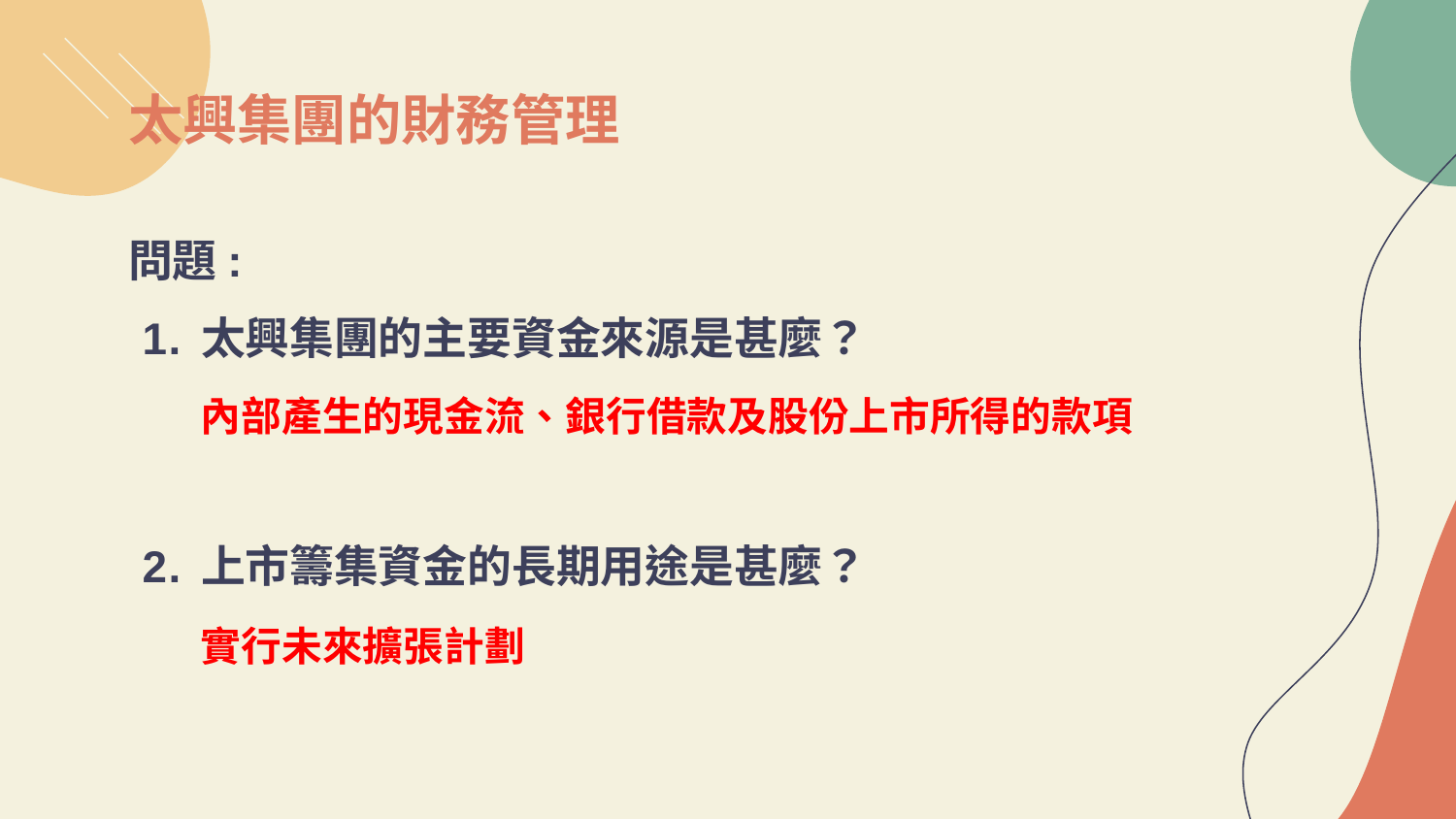

# 太興集團的財務管理
問題:
太興集團的主要資金來源是甚麼？

上市籌集資金的長期用途是甚麼？

內部產生的現金流、銀行借款及股份上市所得的款項
實行未來擴張計劃